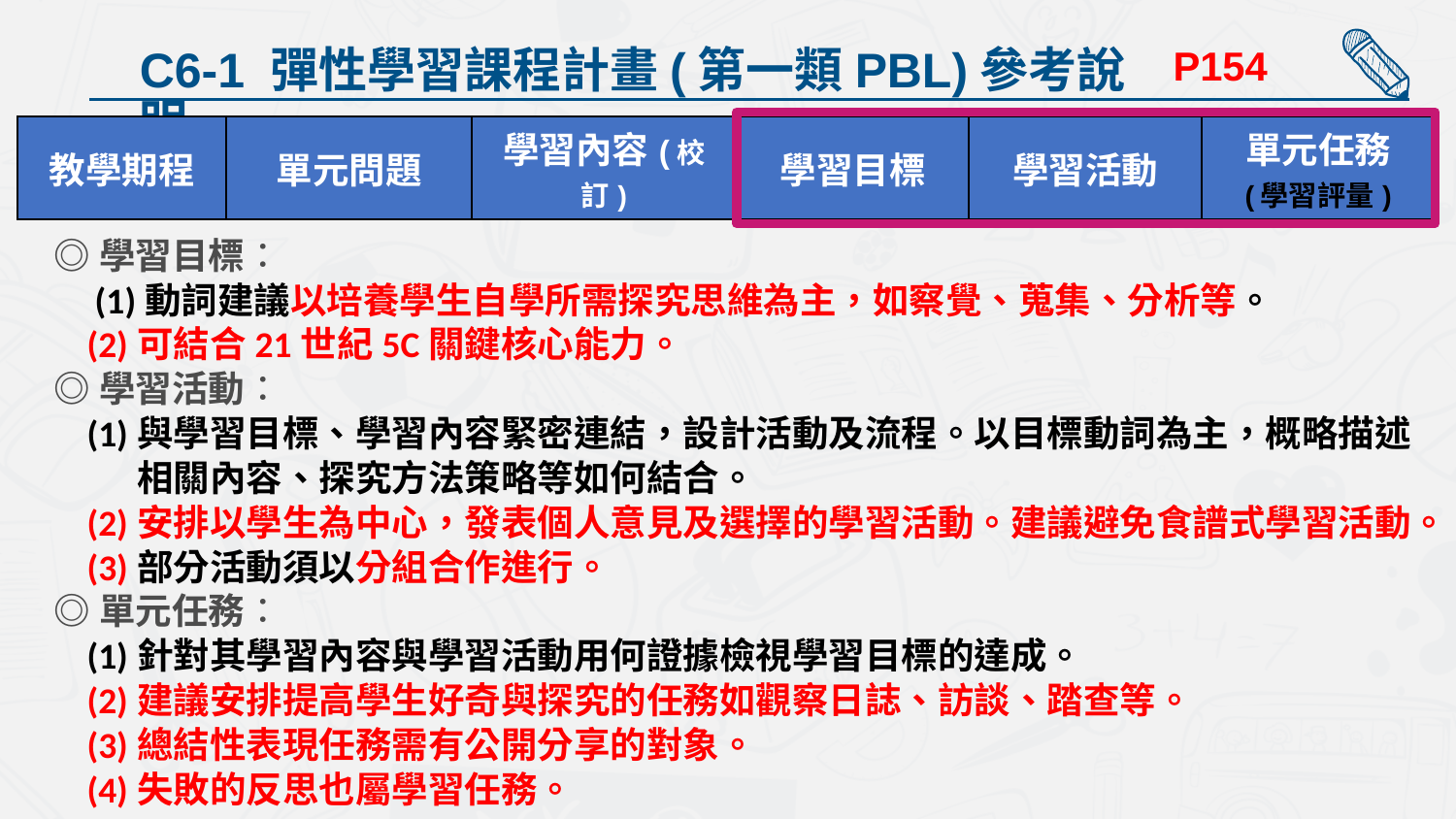

C6-1 彈性學習課程計畫(第一類PBL)參考說明

P154

| 教學期程 | 單元問題 | 學習內容(校訂) | 學習目標 | 學習活動 | 單元任務 (學習評量) |
| --- | --- | --- | --- | --- | --- |
◎學習目標：
    (1)動詞建議以培養學生自學所需探究思維為主，如察覺、蒐集、分析等。
    (2)可結合21世紀5C關鍵核心能力。
◎學習活動：
    (1)與學習目標、學習內容緊密連結，設計活動及流程。以目標動詞為主，概略描述
         相關內容、探究方法策略等如何結合。
    (2)安排以學生為中心，發表個人意見及選擇的學習活動。建議避免食譜式學習活動。
    (3)部分活動須以分組合作進行。
◎單元任務：
    (1)針對其學習內容與學習活動用何證據檢視學習目標的達成。
    (2)建議安排提高學生好奇與探究的任務如觀察日誌、訪談、踏查等。
    (3)總結性表現任務需有公開分享的對象。
    (4)失敗的反思也屬學習任務。